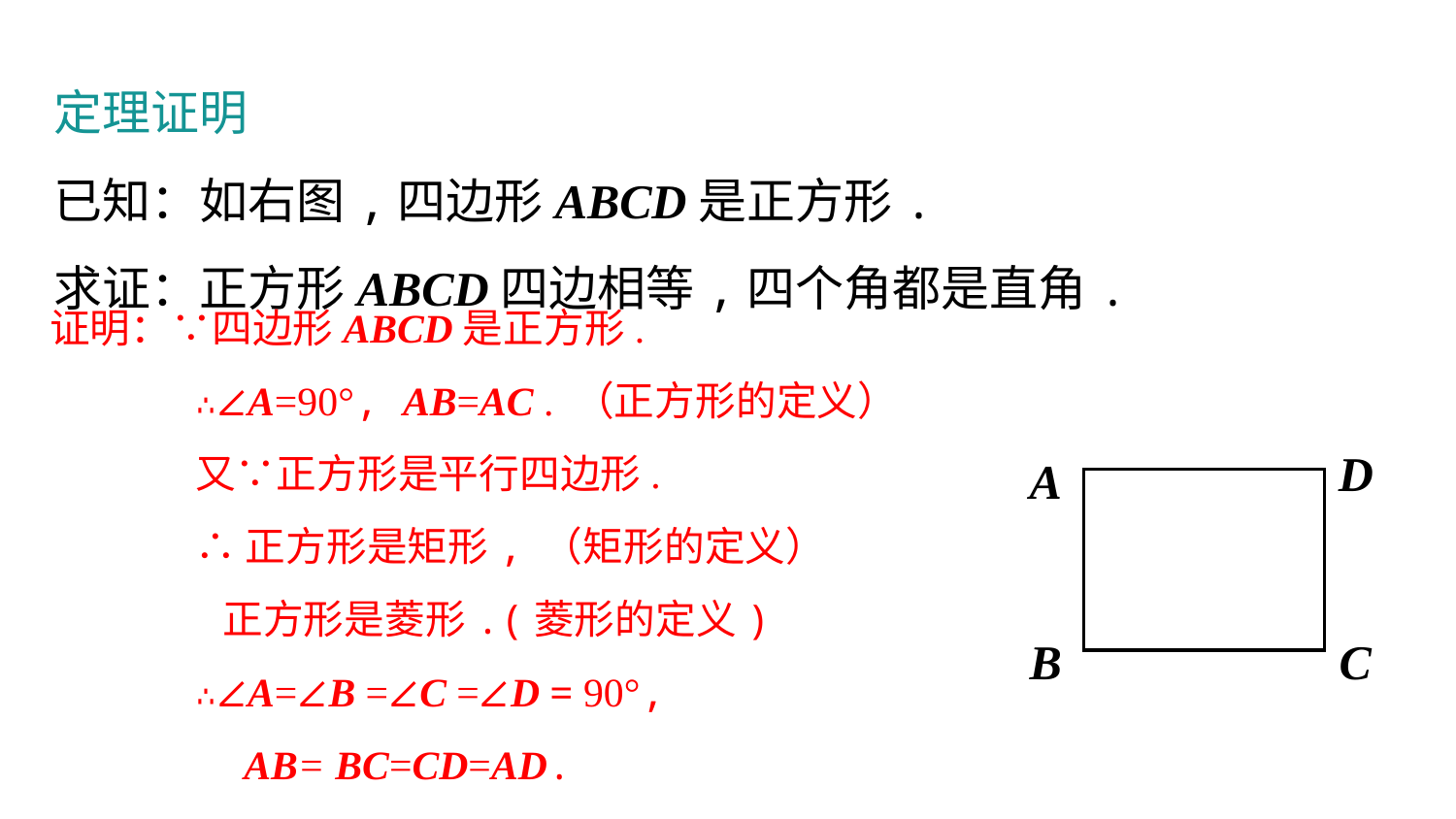

定理证明
已知：如右图,四边形ABCD是正方形.
求证：正方形ABCD四边相等,四个角都是直角.
证明：∵四边形ABCD是正方形.
	∴∠A=90°, AB=AC . （正方形的定义）
	又∵正方形是平行四边形.
	∴正方形是矩形, （矩形的定义）
	  正方形是菱形.(菱形的定义)
	∴∠A=∠B =∠C =∠D = 90°,
	  AB= BC=CD=AD.
D
A

B
C